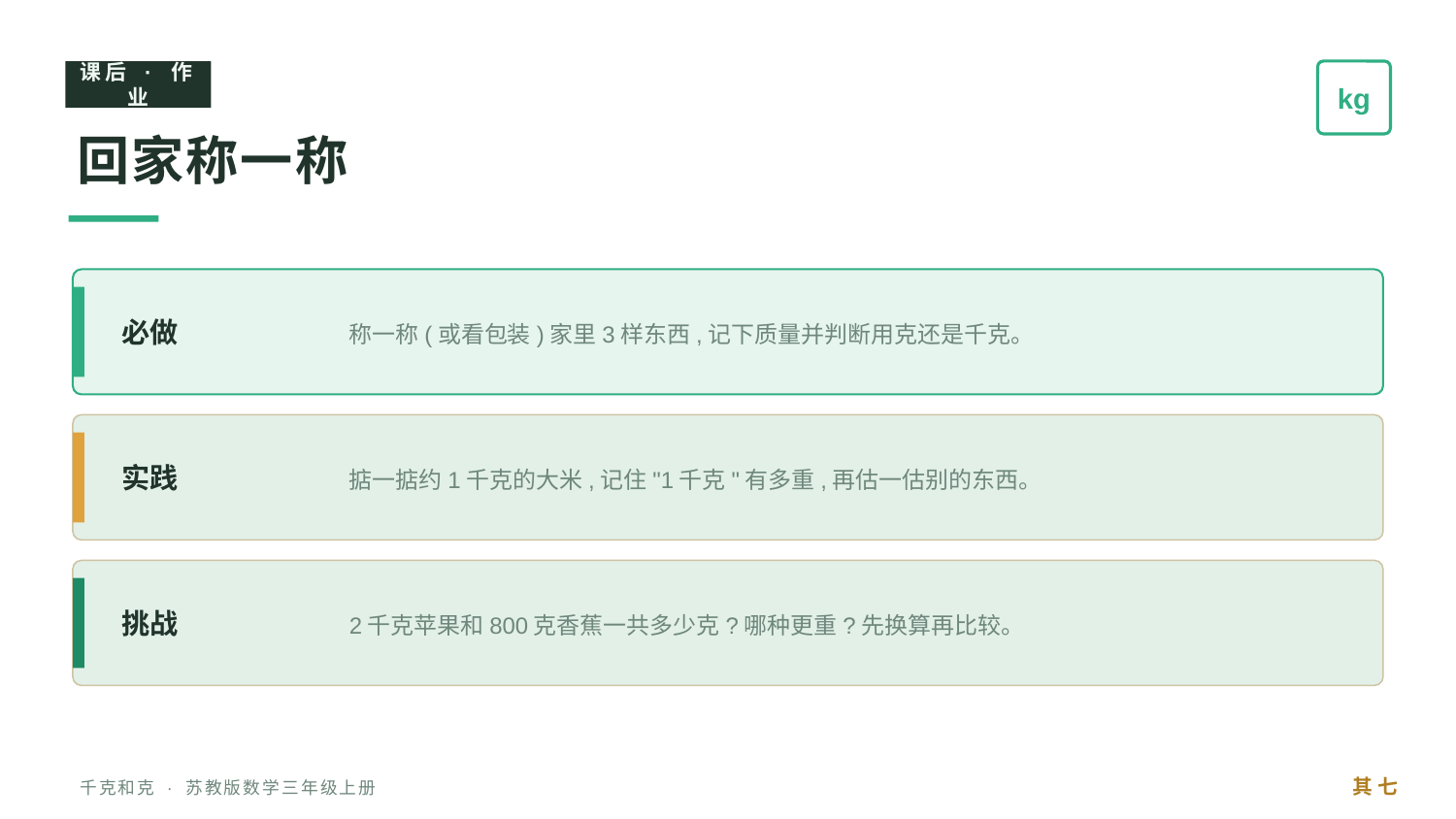

课后 · 作业
kg

回家称一称

称一称(或看包装)家里3样东西,记下质量并判断用克还是千克。
必做

掂一掂约1千克的大米,记住"1千克"有多重,再估一估别的东西。
实践

2千克苹果和800克香蕉一共多少克?哪种更重?先换算再比较。
挑战

其 七
千克和克 · 苏教版数学三年级上册